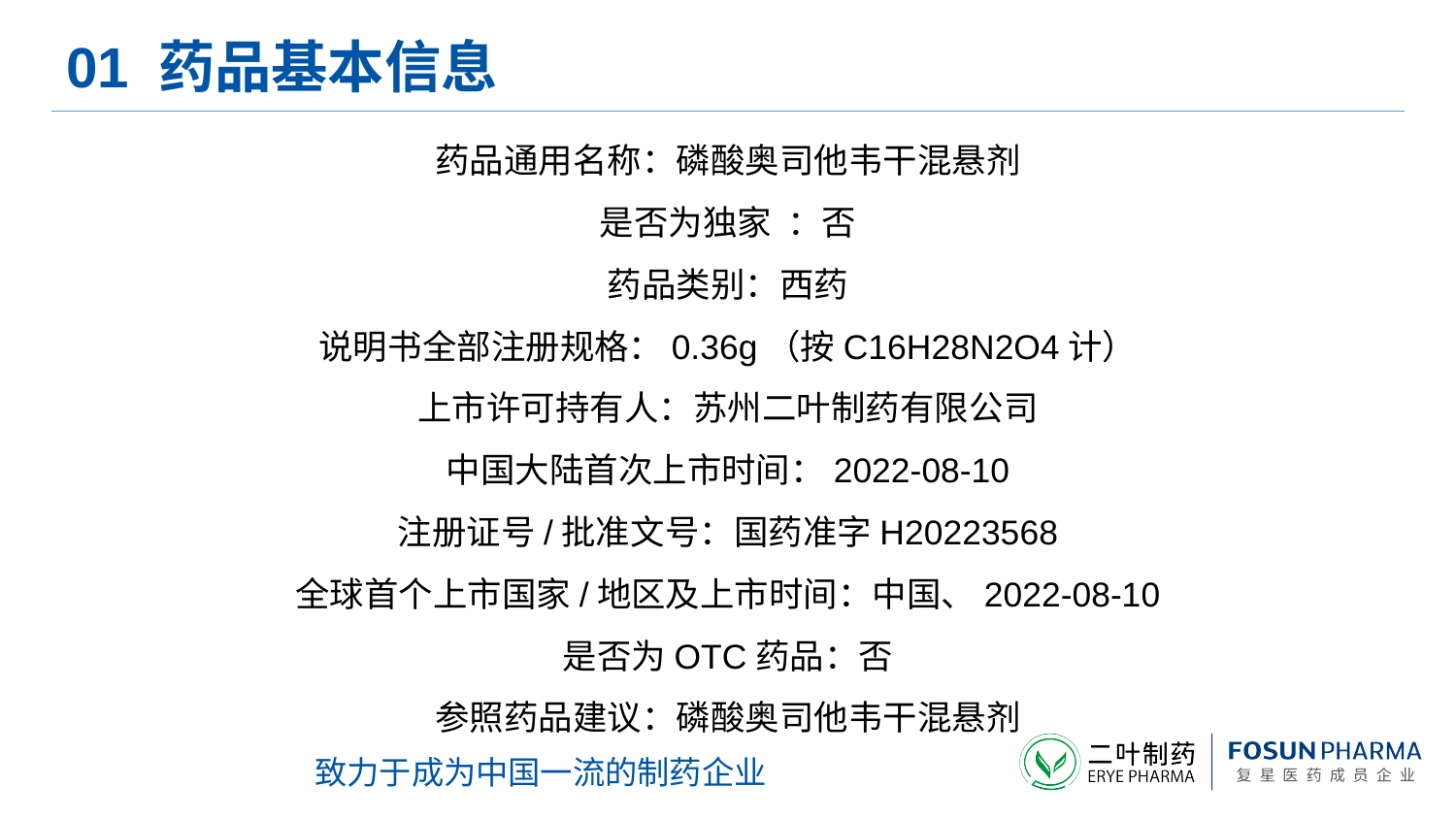

# 01 药品基本信息
药品通用名称：磷酸奥司他韦干混悬剂
是否为独家  ：否
药品类别：西药
说明书全部注册规格：0.36g（按C16H28N2O4计）
上市许可持有人：苏州二叶制药有限公司
中国大陆首次上市时间：2022-08-10
注册证号/批准文号：国药准字H20223568
全球首个上市国家/地区及上市时间：中国、2022-08-10
是否为OTC药品：否
参照药品建议：磷酸奥司他韦干混悬剂